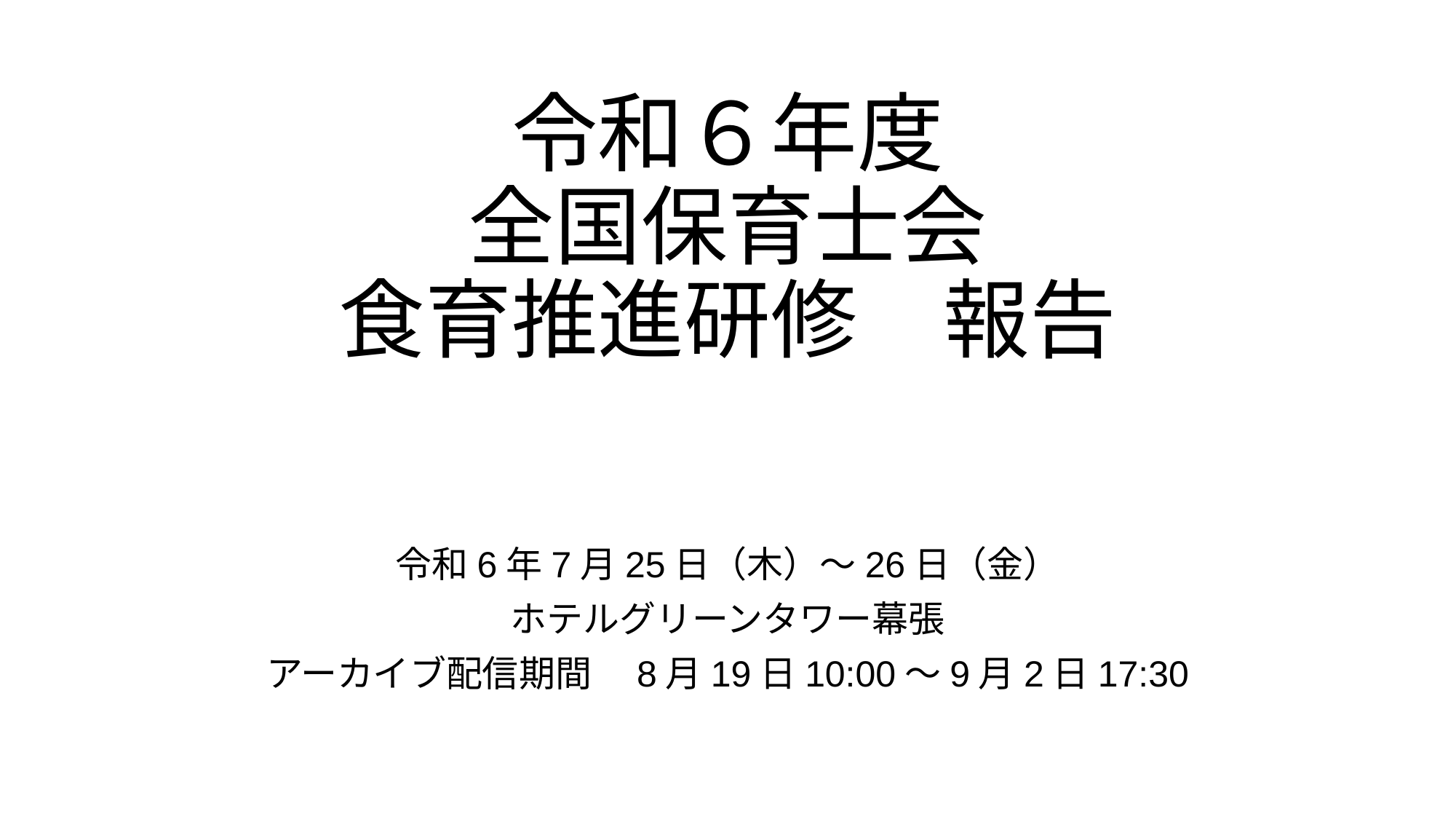

# 令和６年度 全国保育士会 食育推進研修　報告
令和6年7月25日（木）～26日（金）
ホテルグリーンタワー幕張
アーカイブ配信期間　8月19日10:00～9月2日17:30